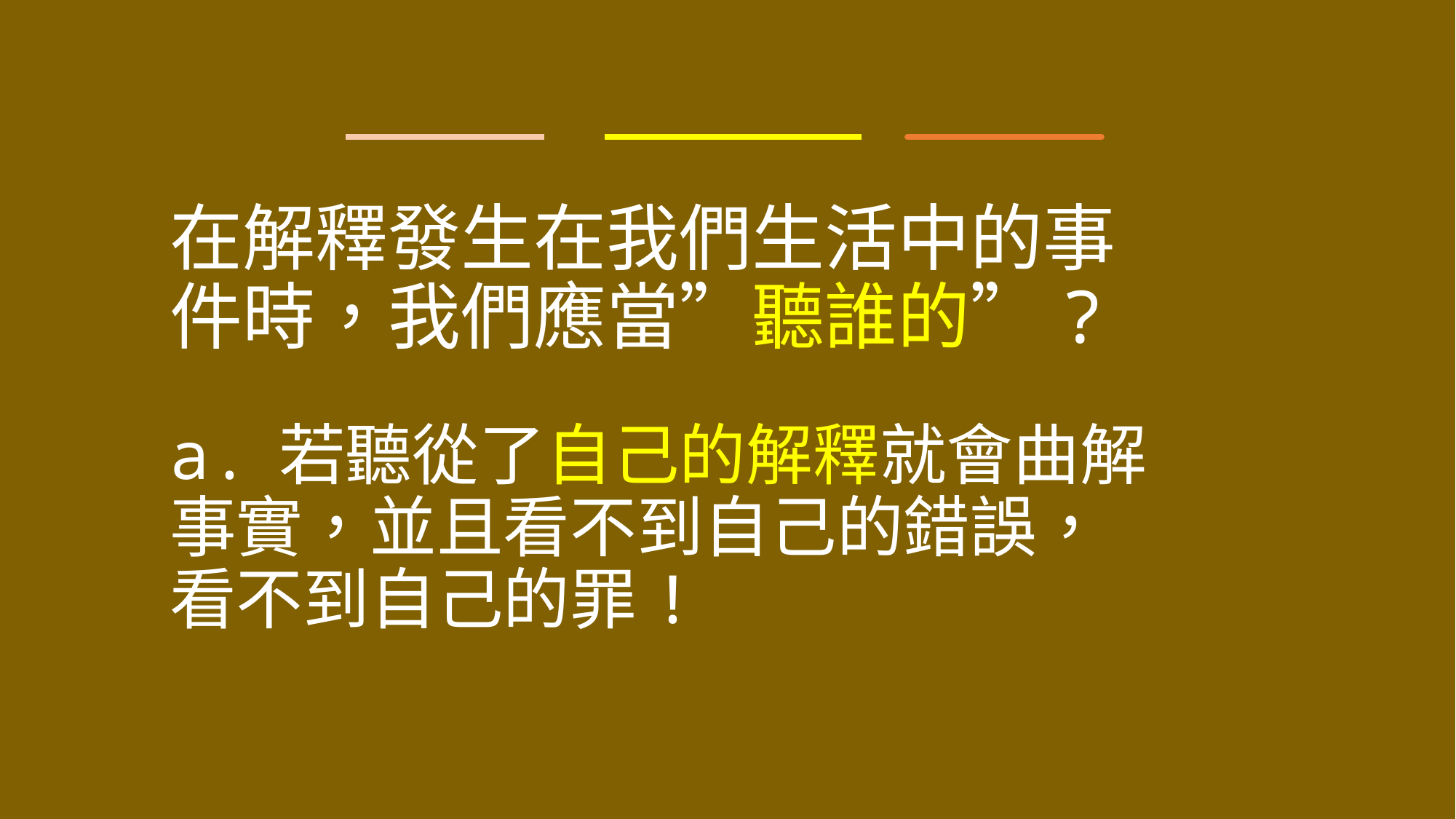

在解釋發生在我們生活中的事件時，我們應當”聽誰的”?

a.	若聽從了自己的解釋就會曲解事實，並且看不到自己的錯誤，看不到自己的罪!